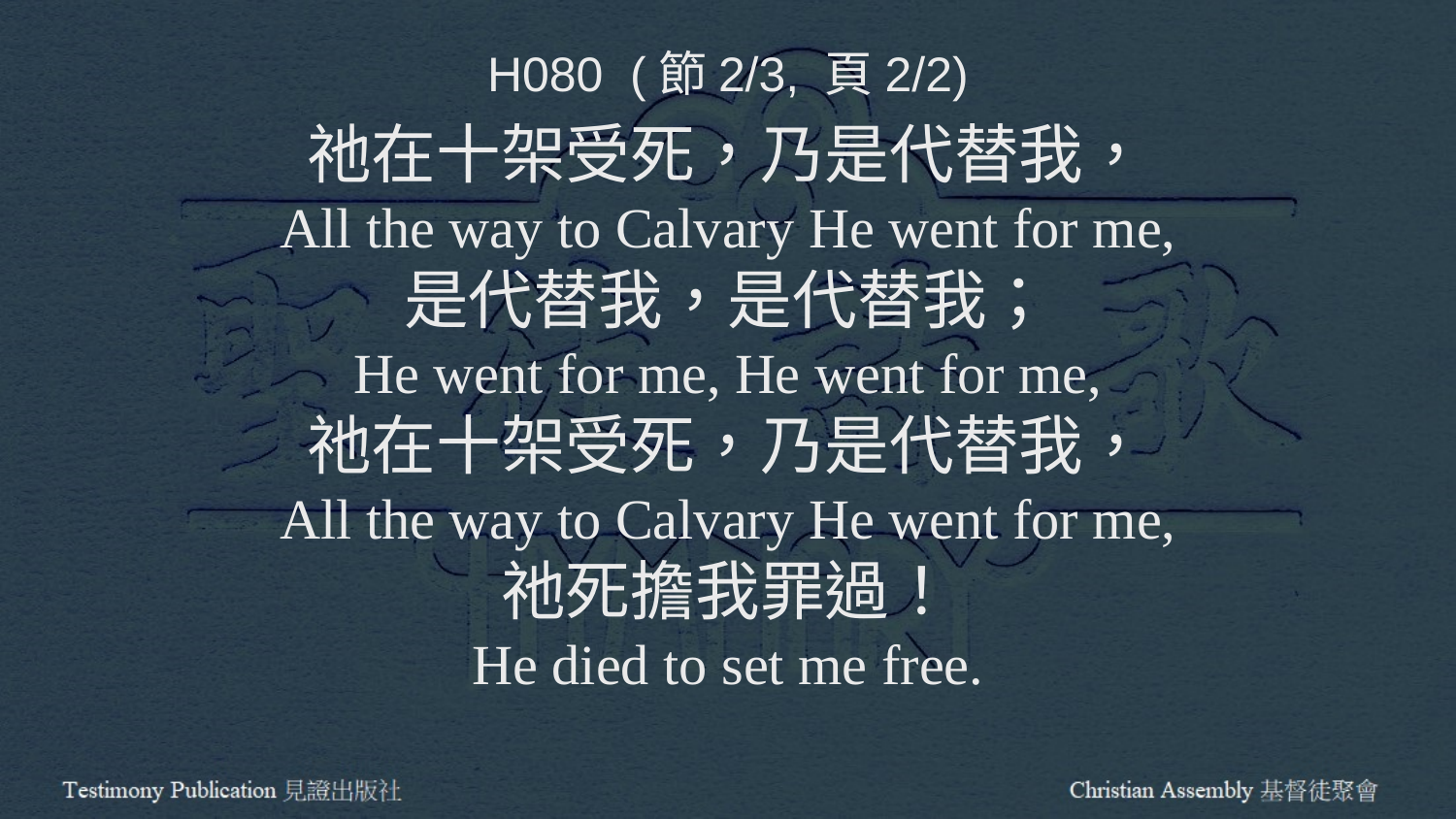

H080  (節2/3, 頁2/2)
祂在十架受死，乃是代替我，
All the way to Calvary He went for me,
是代替我，是代替我；
He went for me, He went for me,
祂在十架受死，乃是代替我，
All the way to Calvary He went for me,
祂死擔我罪過！
He died to set me free.